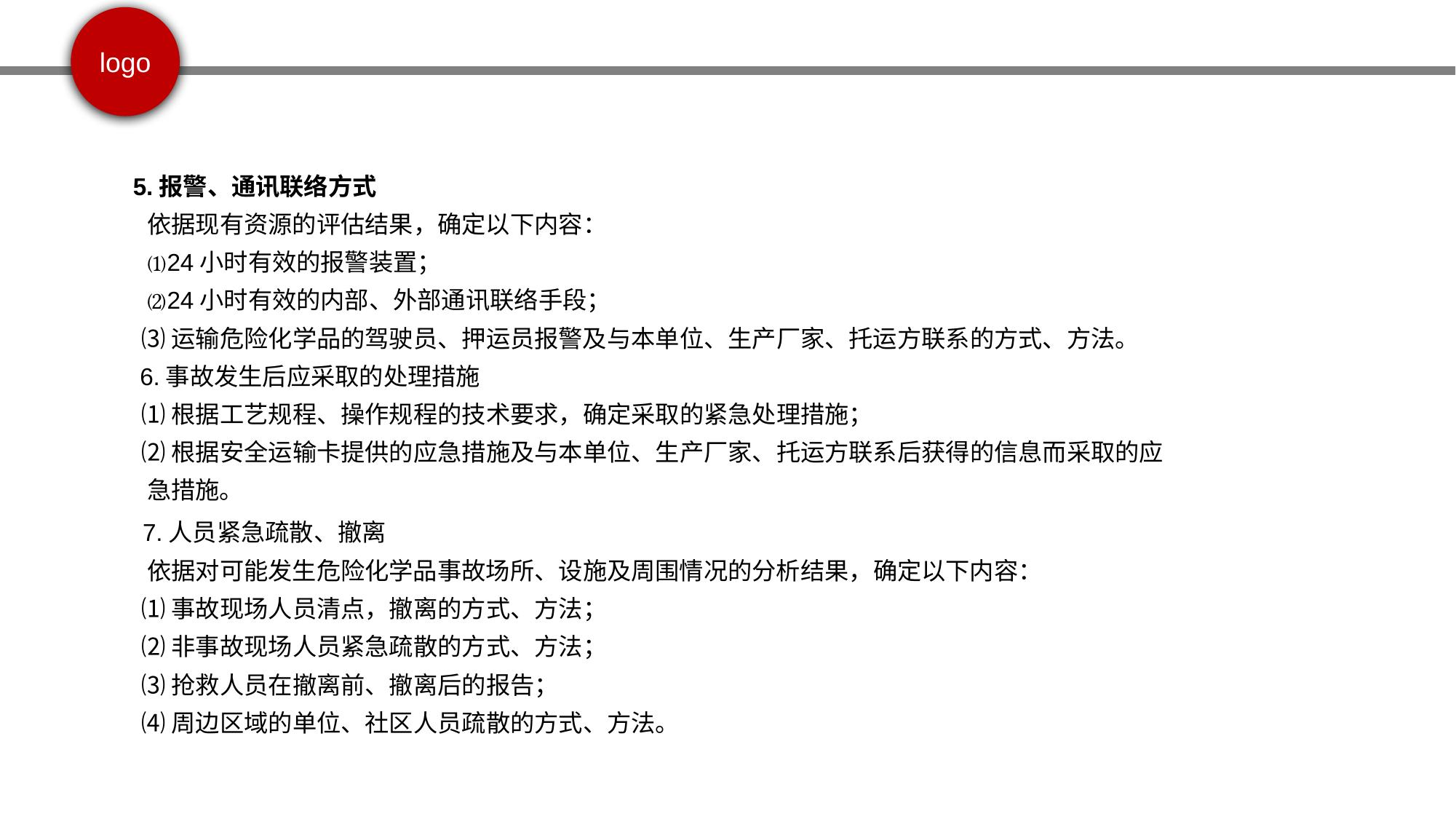

5.报警、通讯联络方式
    依据现有资源的评估结果，确定以下内容：
    ⑴24小时有效的报警装置；
    ⑵24小时有效的内部、外部通讯联络手段；
    ⑶运输危险化学品的驾驶员、押运员报警及与本单位、生产厂家、托运方联系的方式、方法。
   6.事故发生后应采取的处理措施
    ⑴根据工艺规程、操作规程的技术要求，确定采取的紧急处理措施；
    ⑵根据安全运输卡提供的应急措施及与本单位、生产厂家、托运方联系后获得的信息而采取的应急措施。
   7.人员紧急疏散、撤离
    依据对可能发生危险化学品事故场所、设施及周围情况的分析结果，确定以下内容：
    ⑴事故现场人员清点，撤离的方式、方法；
    ⑵非事故现场人员紧急疏散的方式、方法；
    ⑶抢救人员在撤离前、撤离后的报告；
    ⑷周边区域的单位、社区人员疏散的方式、方法。